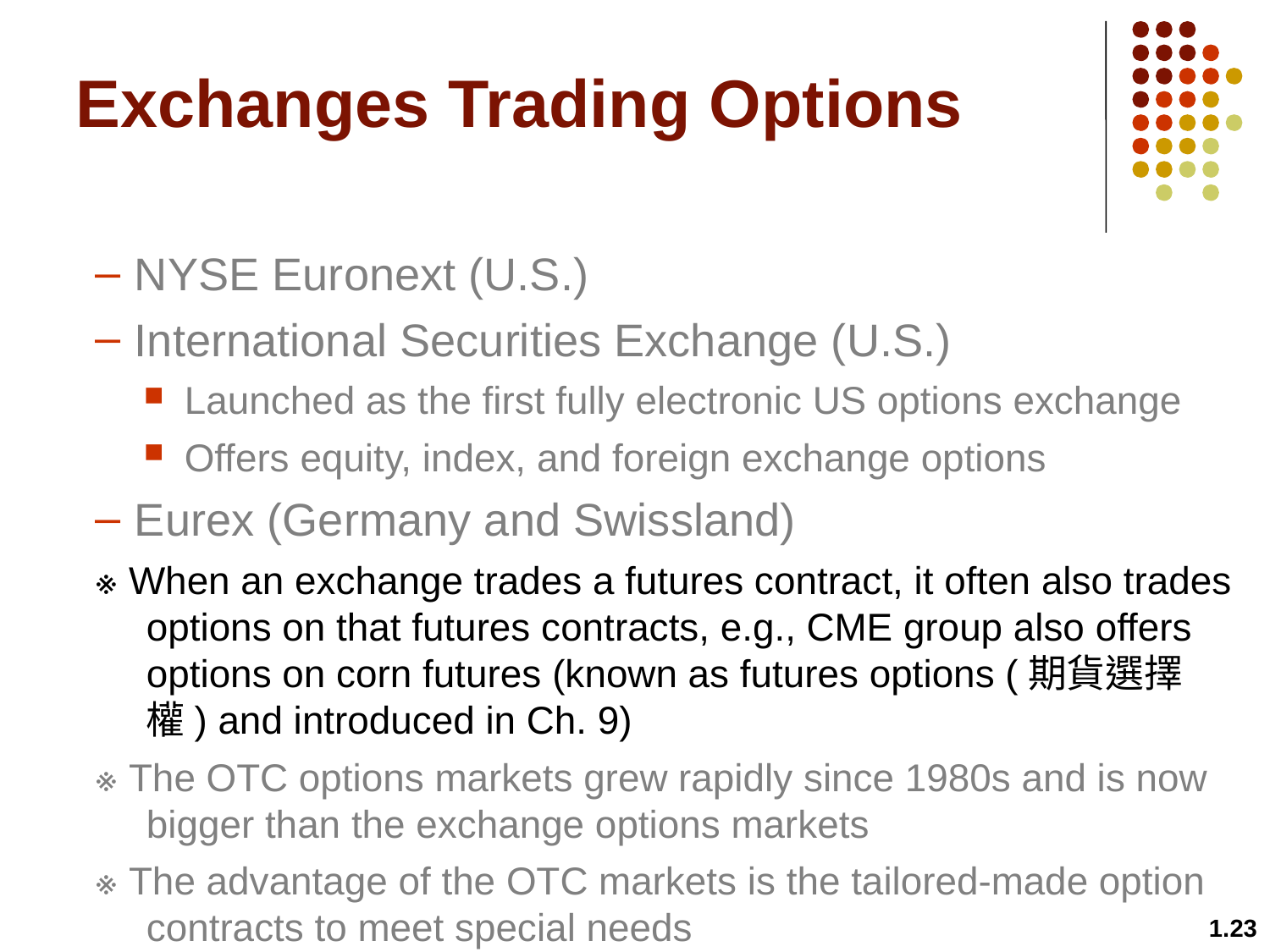

# Exchanges Trading Options
NYSE Euronext (U.S.)
International Securities Exchange (U.S.)
Launched as the first fully electronic US options exchange
Offers equity, index, and foreign exchange options
Eurex (Germany and Swissland)
※ When an exchange trades a futures contract, it often also trades options on that futures contracts, e.g., CME group also offers options on corn futures (known as futures options (期貨選擇權) and introduced in Ch. 9)
※ The OTC options markets grew rapidly since 1980s and is now bigger than the exchange options markets
※ The advantage of the OTC markets is the tailored-made option contracts to meet special needs

1.23